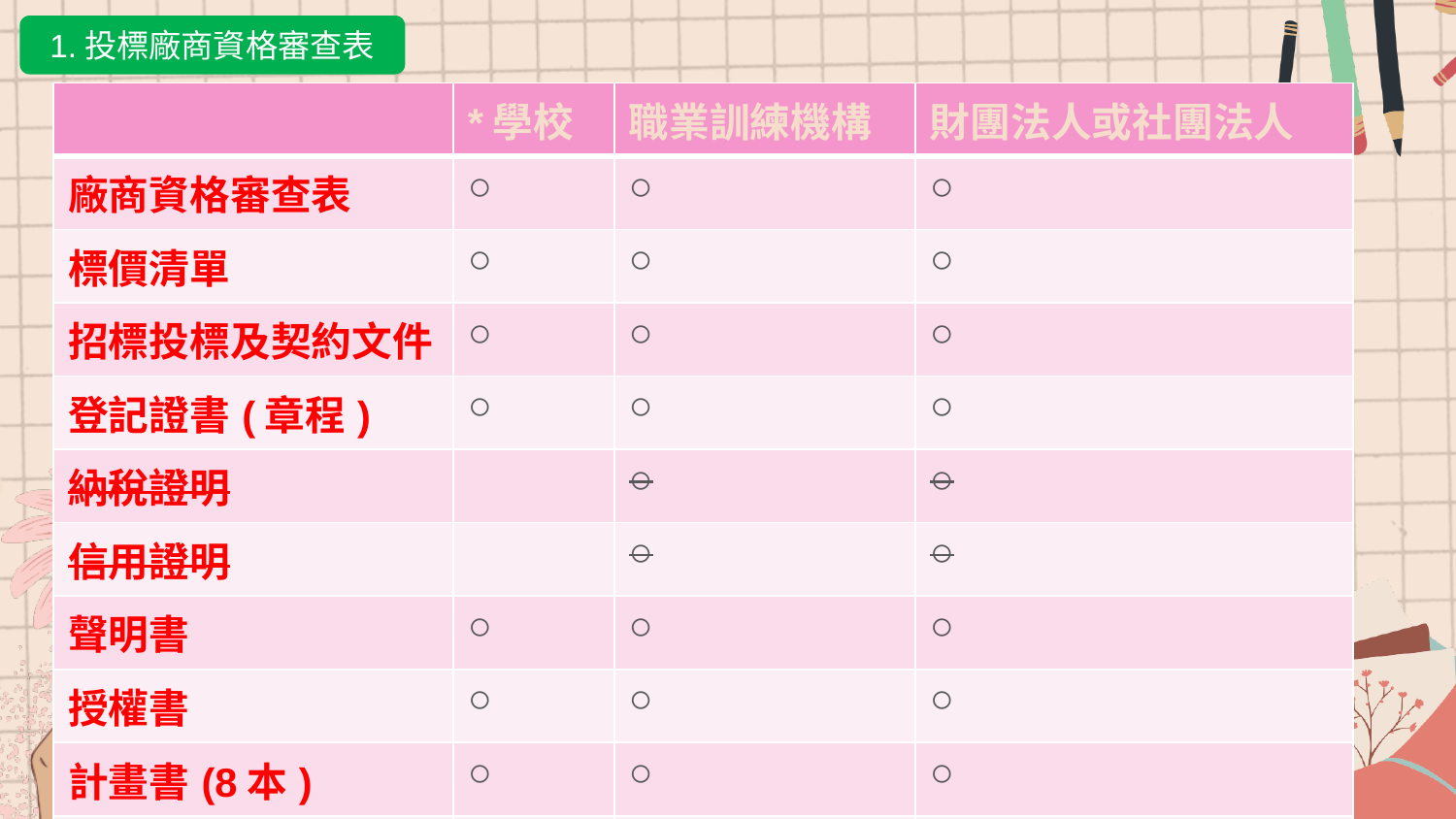

1.投標廠商資格審查表
|  | \*學校 | 職業訓練機構 | 財團法人或社團法人 |
| --- | --- | --- | --- |
| 廠商資格審查表 | ○ | ○ | ○ |
| 標價清單 | ○ | ○ | ○ |
| 招標投標及契約文件 | ○ | ○ | ○ |
| 登記證書(章程) | ○ | ○ | ○ |
| 納稅證明 |  | ○ | ○ |
| 信用證明 |  | ○ | ○ |
| 聲明書 | ○ | ○ | ○ |
| 授權書 | ○ | ○ | ○ |
| 計畫書(8本) | ○ | ○ | ○ |
| 學校同意文件 | ○ |  |  |